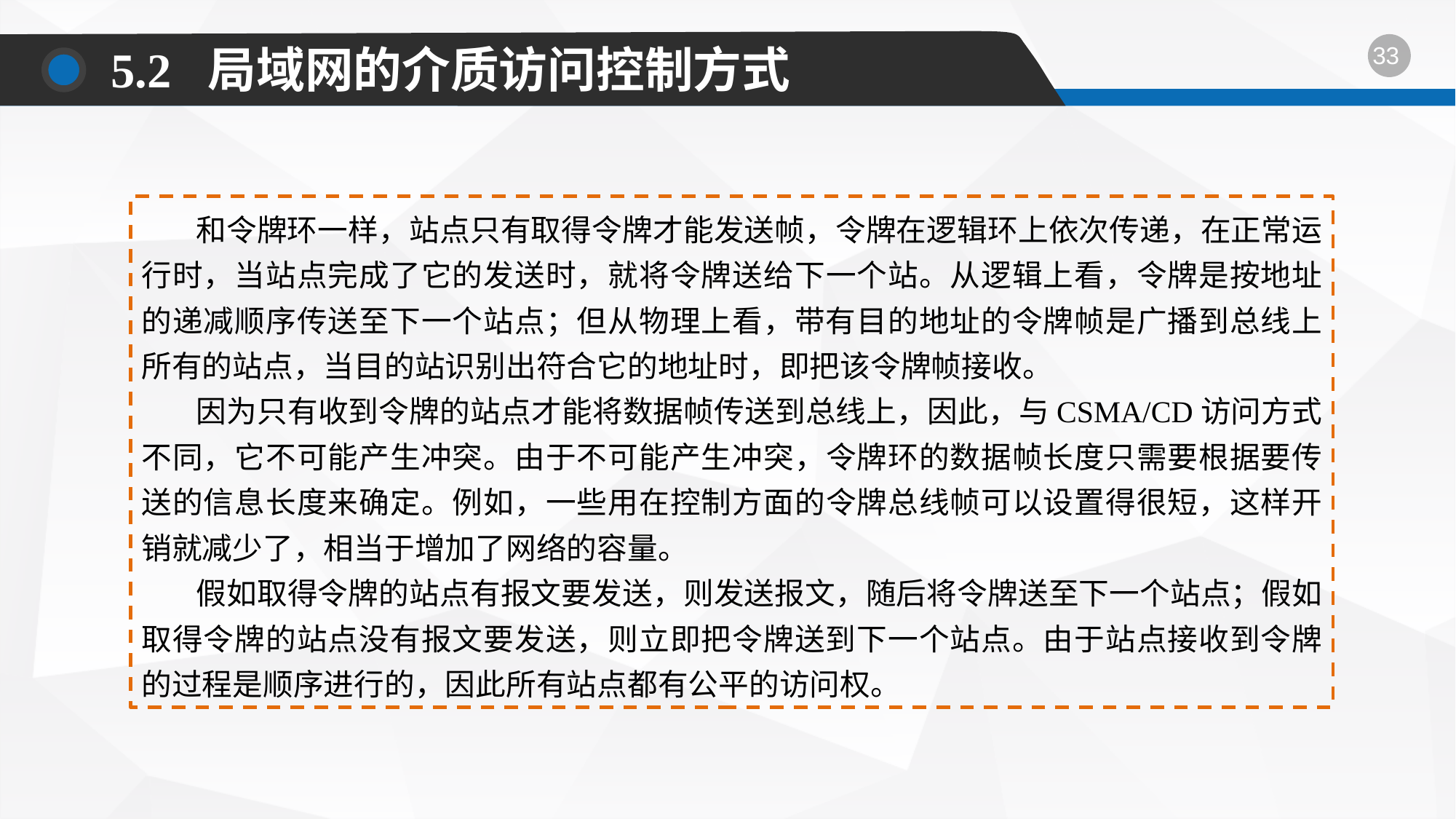

5.2  局域网的介质访问控制方式
和令牌环一样，站点只有取得令牌才能发送帧，令牌在逻辑环上依次传递，在正常运行时，当站点完成了它的发送时，就将令牌送给下一个站。从逻辑上看，令牌是按地址的递减顺序传送至下一个站点；但从物理上看，带有目的地址的令牌帧是广播到总线上所有的站点，当目的站识别出符合它的地址时，即把该令牌帧接收。
因为只有收到令牌的站点才能将数据帧传送到总线上，因此，与CSMA/CD访问方式不同，它不可能产生冲突。由于不可能产生冲突，令牌环的数据帧长度只需要根据要传送的信息长度来确定。例如，一些用在控制方面的令牌总线帧可以设置得很短，这样开销就减少了，相当于增加了网络的容量。
假如取得令牌的站点有报文要发送，则发送报文，随后将令牌送至下一个站点；假如取得令牌的站点没有报文要发送，则立即把令牌送到下一个站点。由于站点接收到令牌的过程是顺序进行的，因此所有站点都有公平的访问权。